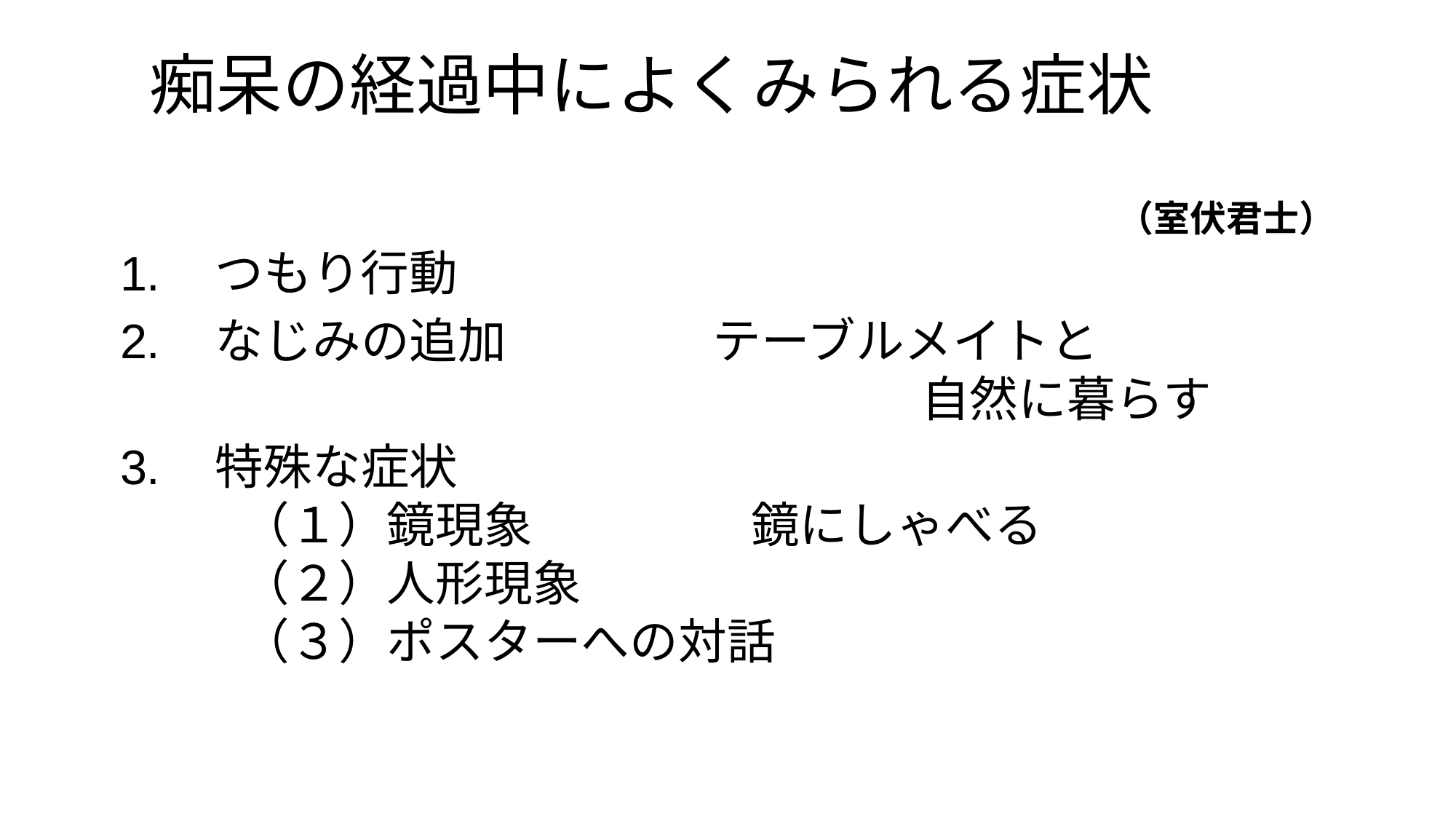

# 痴呆の経過中によくみられる症状　　　　　　　　　　　　　　　　　　　　　　（室伏君士）
 つもり行動
 なじみの追加 　     　    テーブルメイトと
　　　　　　　　　　　　　　　自然に暮らす
 特殊な症状
　（１）鏡現象                    鏡にしゃべる
　（２）人形現象
　（３）ポスターへの対話